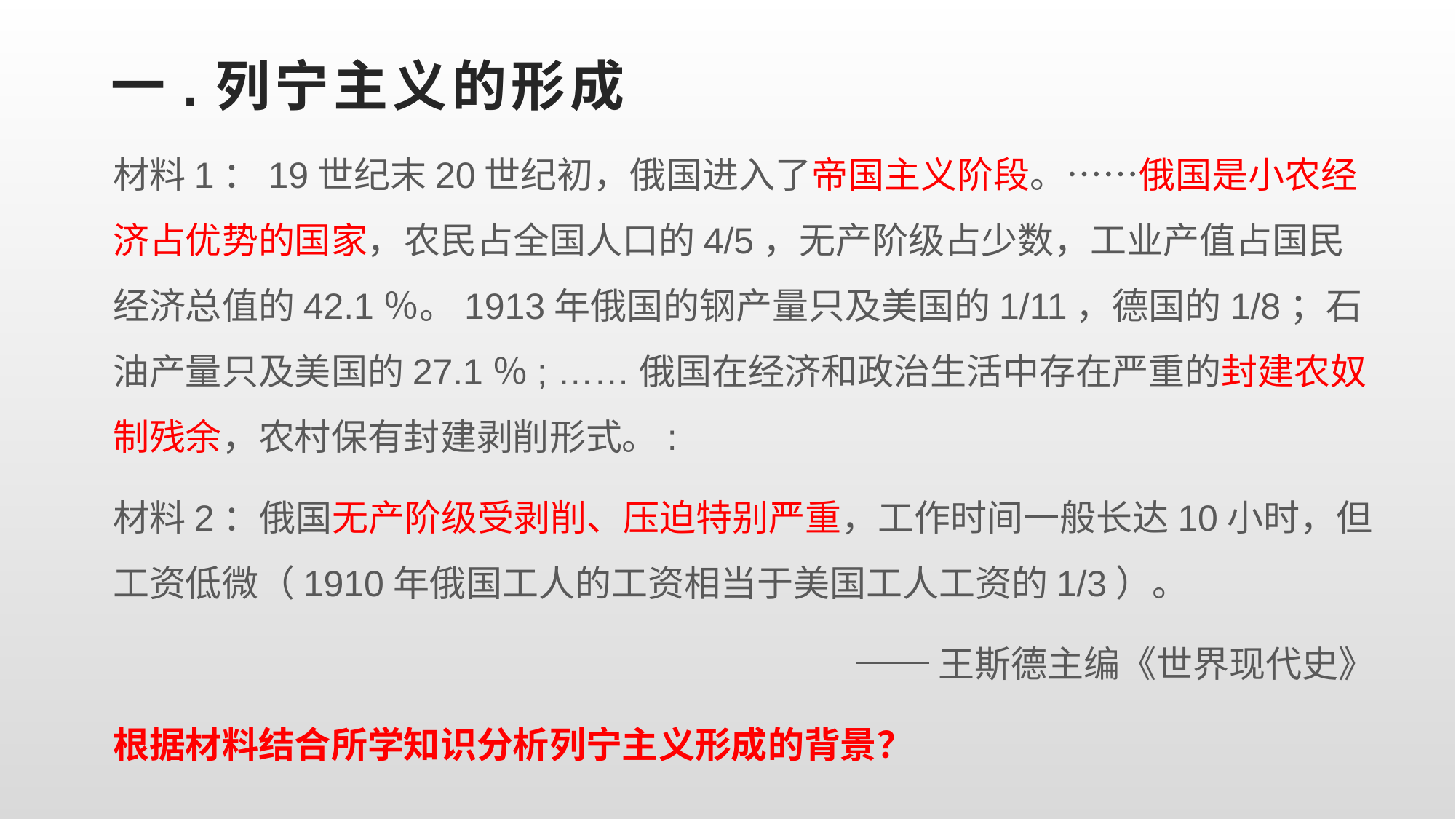

# 一.列宁主义的形成
材料1：19世纪末20世纪初，俄国进入了帝国主义阶段。……俄国是小农经济占优势的国家，农民占全国人口的4/5，无产阶级占少数，工业产值占国民经济总值的42.1％。1913年俄国的钢产量只及美国的1/11，德国的1/8；石油产量只及美国的27.1％; ……俄国在经济和政治生活中存在严重的封建农奴制残余，农村保有封建剥削形式。:
材料2：俄国无产阶级受剥削、压迫特别严重，工作时间一般长达10小时，但工资低微（1910年俄国工人的工资相当于美国工人工资的1/3）。
 ──王斯德主编《世界现代史》
根据材料结合所学知识分析列宁主义形成的背景？